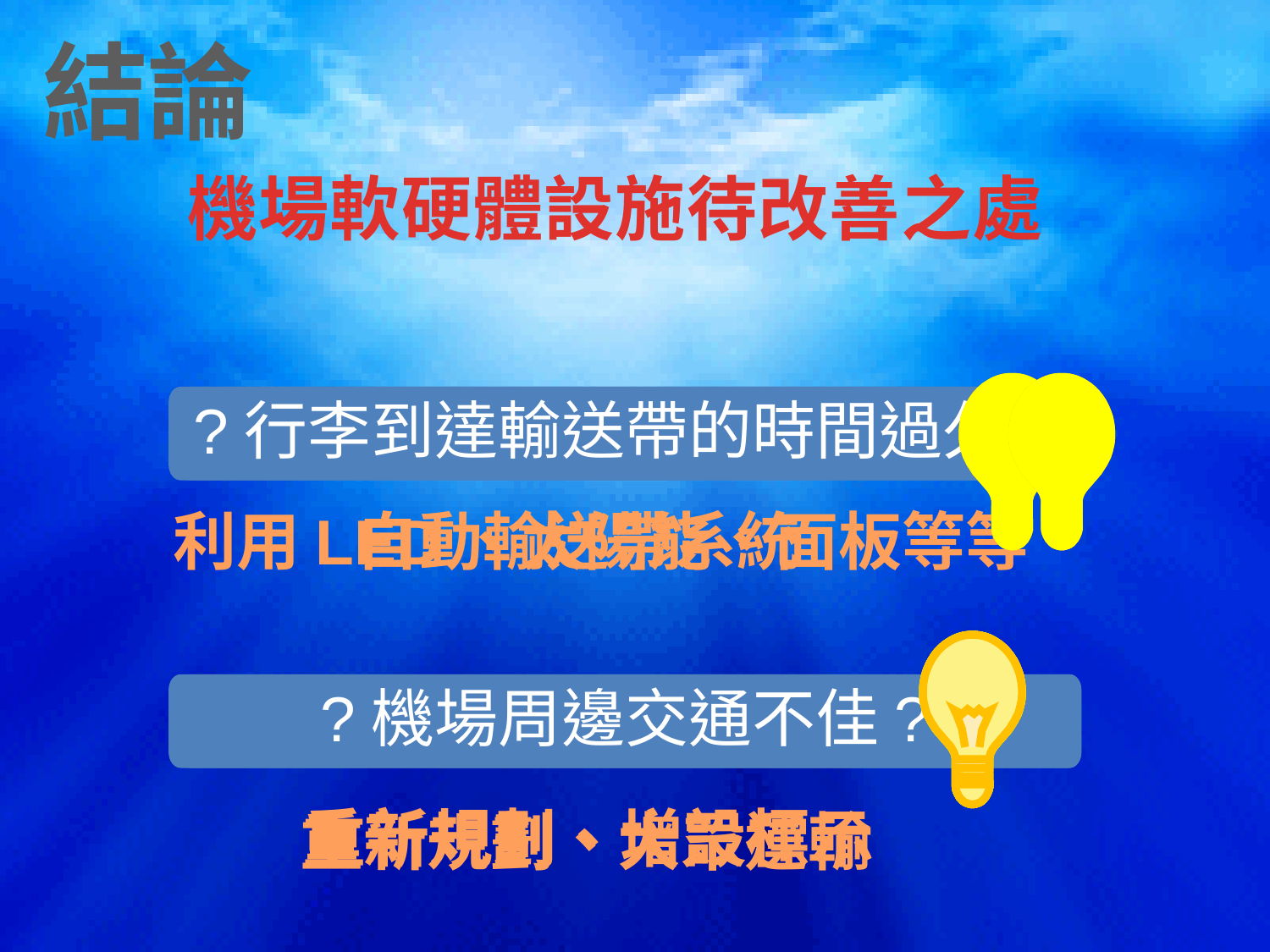

結論
機場軟硬體設施待改善之處

?行李到達輸送帶的時間過久?
?機場外觀設計的問題?
利用LED、太陽能、面板等等
自動輸送帶系統

?機場周邊交通不佳?
?機場內部動線不明?
重新規劃、增設標示
重新規劃、大眾運輸